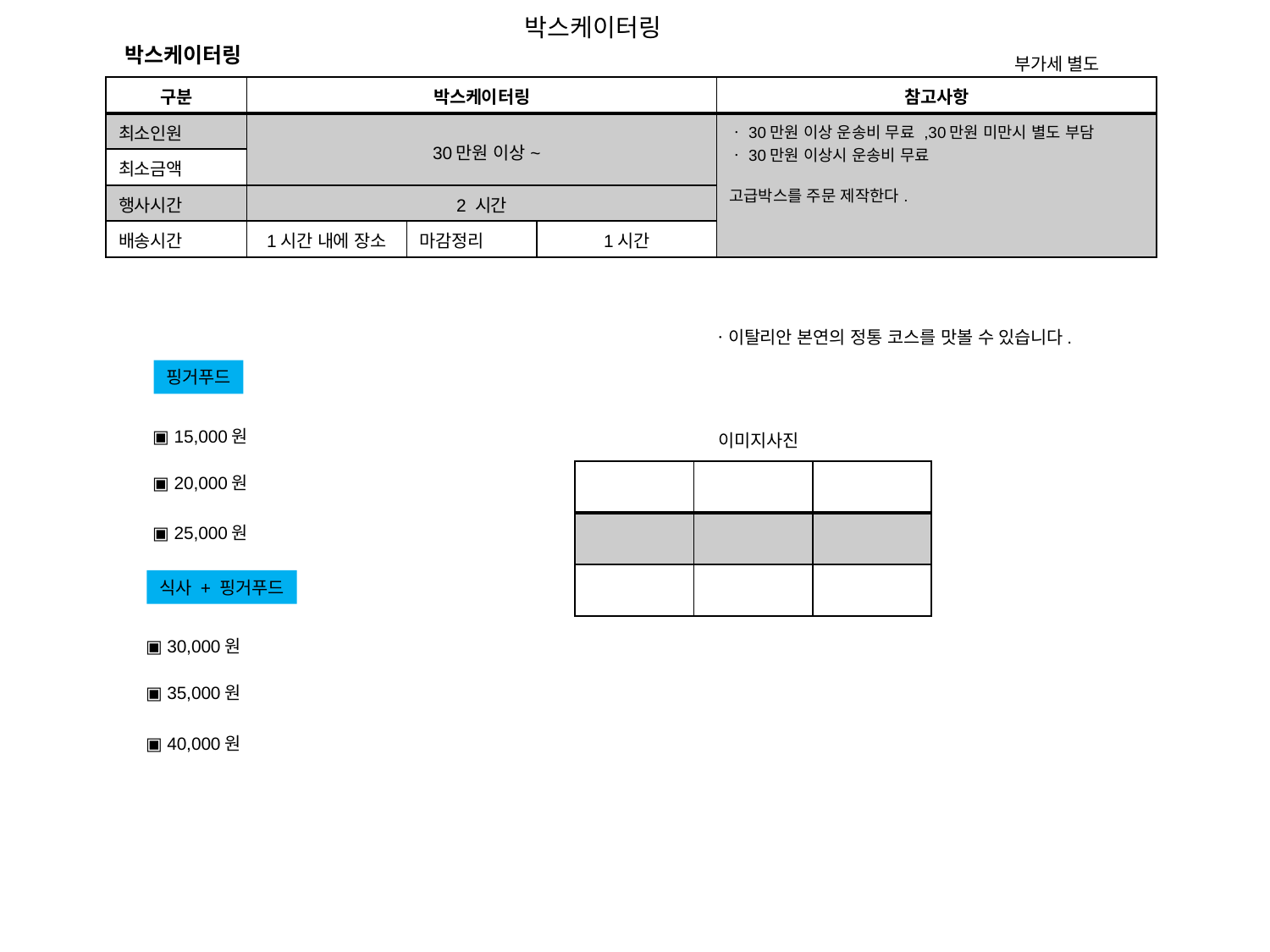

박스케이터링
박스케이터링
부가세 별도
| 구분 | 박스케이터링 |  |  | 참고사항 |
| --- | --- | --- | --- | --- |
| 최소인원 | 30만원 이상~ |  |  | ㆍ30만원 이상 운송비 무료 ,30만원 미만시 별도 부담 ㆍ30만원 이상시 운송비 무료 고급박스를 주문 제작한다. |
| 최소금액 |  |  |  |  |
| 행사시간 | 2 시간 |  |  |  |
| 배송시간 | 1시간 내에 장소 | 마감정리 | 1시간 |  |
ㆍ이탈리안 본연의 정통 코스를 맛볼 수 있습니다.
핑거푸드
▣ 15,000원
이미지사진
|  |  |  |
| --- | --- | --- |
|  |  |  |
|  |  |  |
▣ 20,000원
▣ 25,000원
식사 + 핑거푸드
▣ 30,000원
▣ 35,000원
▣ 40,000원